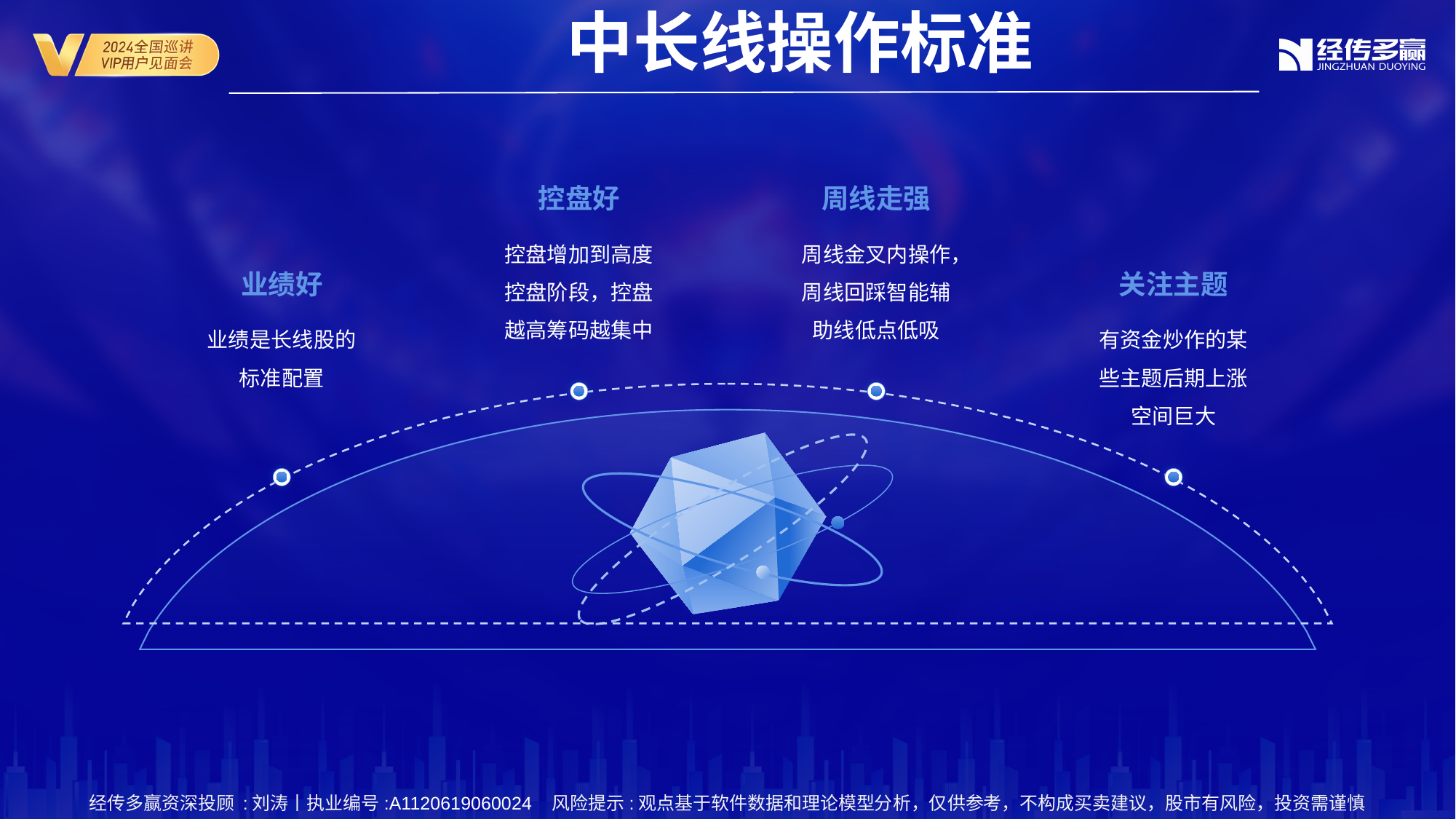

中长线操作标准
控盘好
周线走强
控盘增加到高度控盘阶段，控盘越高筹码越集中
周线金叉内操作，周线回踩智能辅助线低点低吸
业绩好
关注主题
业绩是长线股的标准配置
有资金炒作的某些主题后期上涨空间巨大